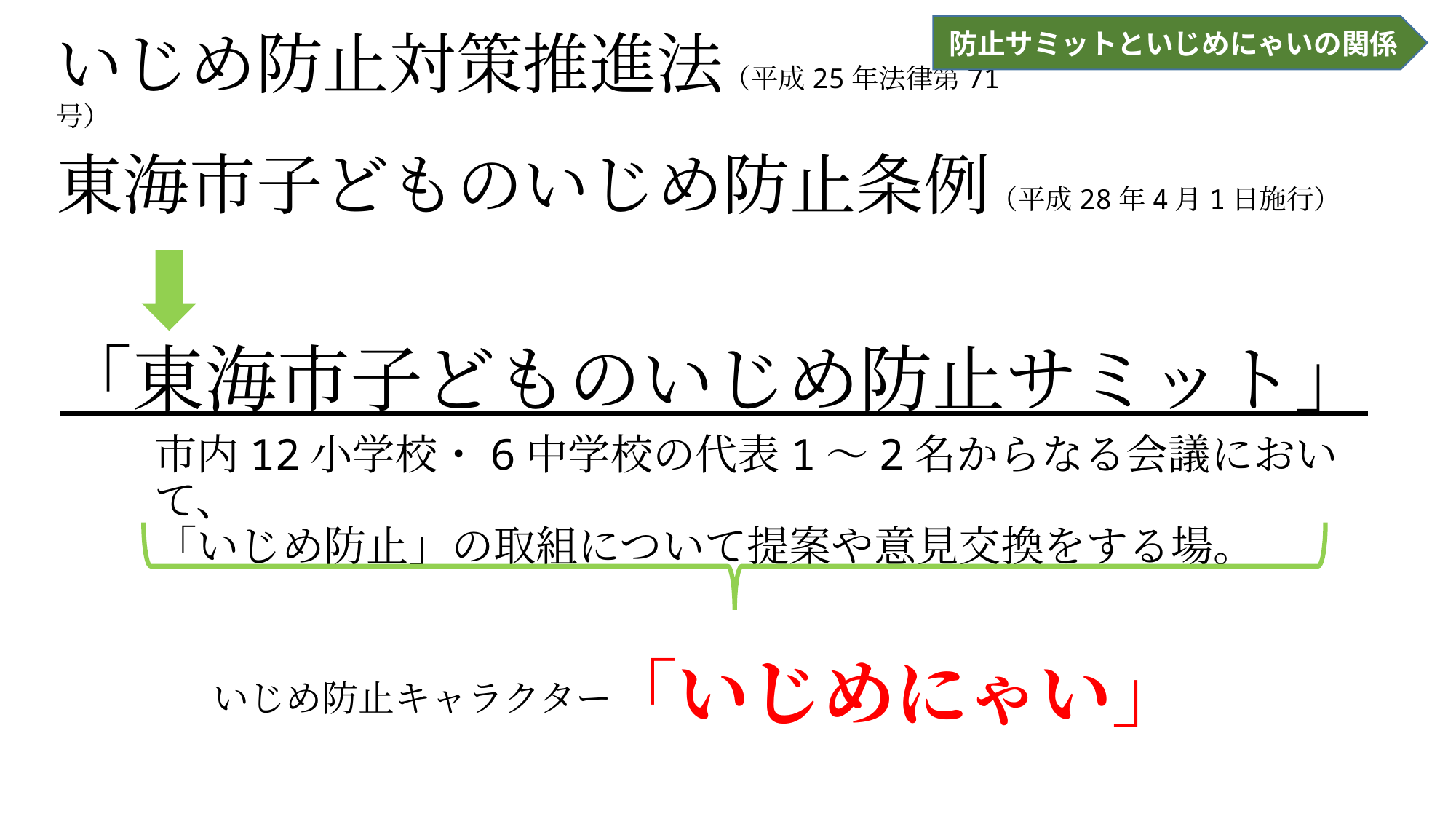

防止サミットといじめにゃいの関係
# いじめ防止対策推進法（平成25年法律第71号）
東海市子どものいじめ防止条例（平成28年4月1日施行）

「東海市子どものいじめ防止サミット」

市内12小学校・6中学校の代表1～2名からなる会議において、
「いじめ防止」の取組について提案や意見交換をする場。
「いじめにゃい」

いじめ防止キャラクター